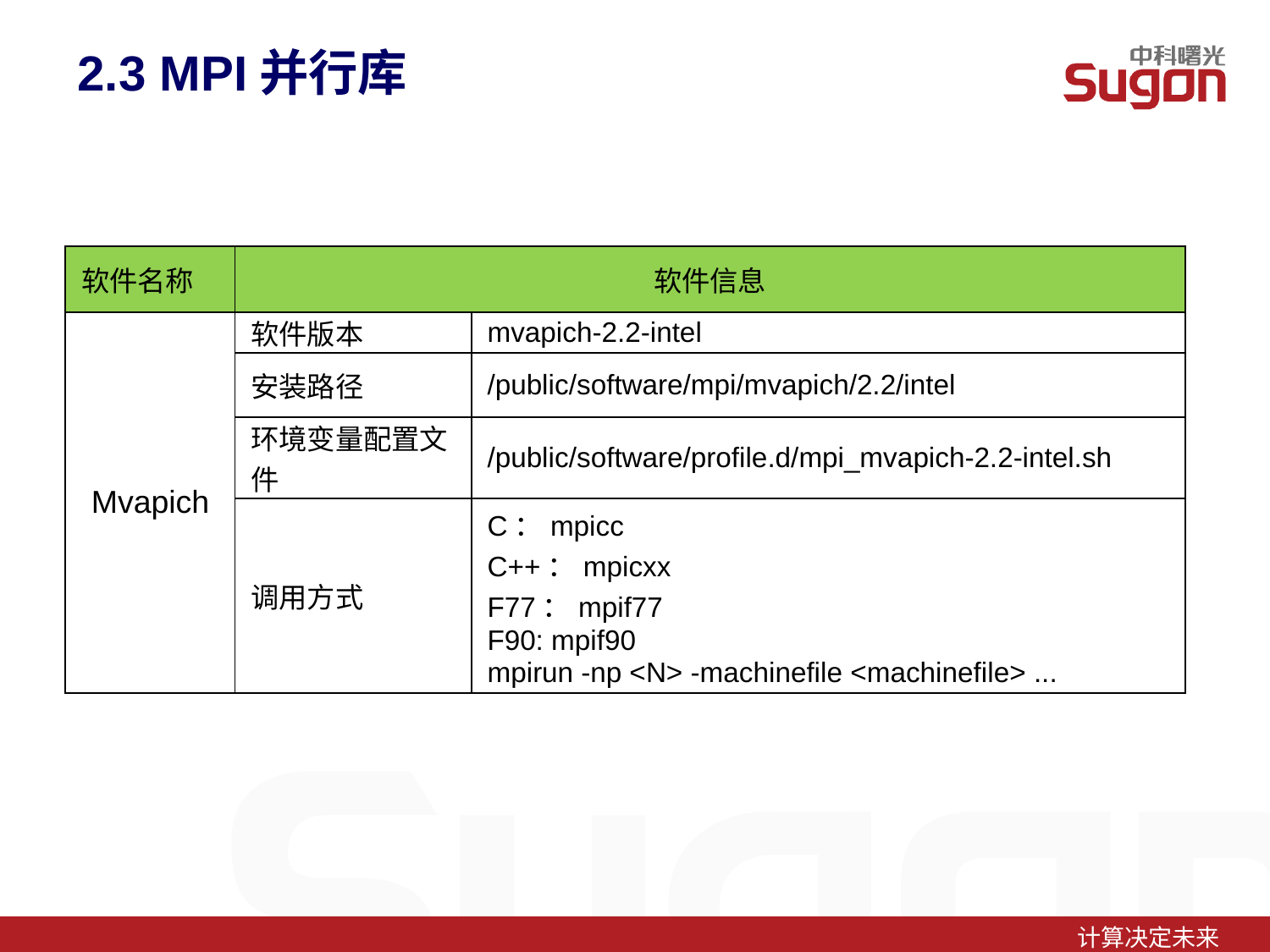

2.3 MPI并行库
| 软件名称 | 软件信息 |  |
| --- | --- | --- |
| Mvapich | 软件版本 | mvapich-2.2-intel |
|  | 安装路径 | /public/software/mpi/mvapich/2.2/intel |
|  | 环境变量配置文件 | /public/software/profile.d/mpi\_mvapich-2.2-intel.sh |
|  | 调用方式 | C：mpicc C++：mpicxx F77：mpif77 F90: mpif90 mpirun -np <N> -machinefile <machinefile> ... |